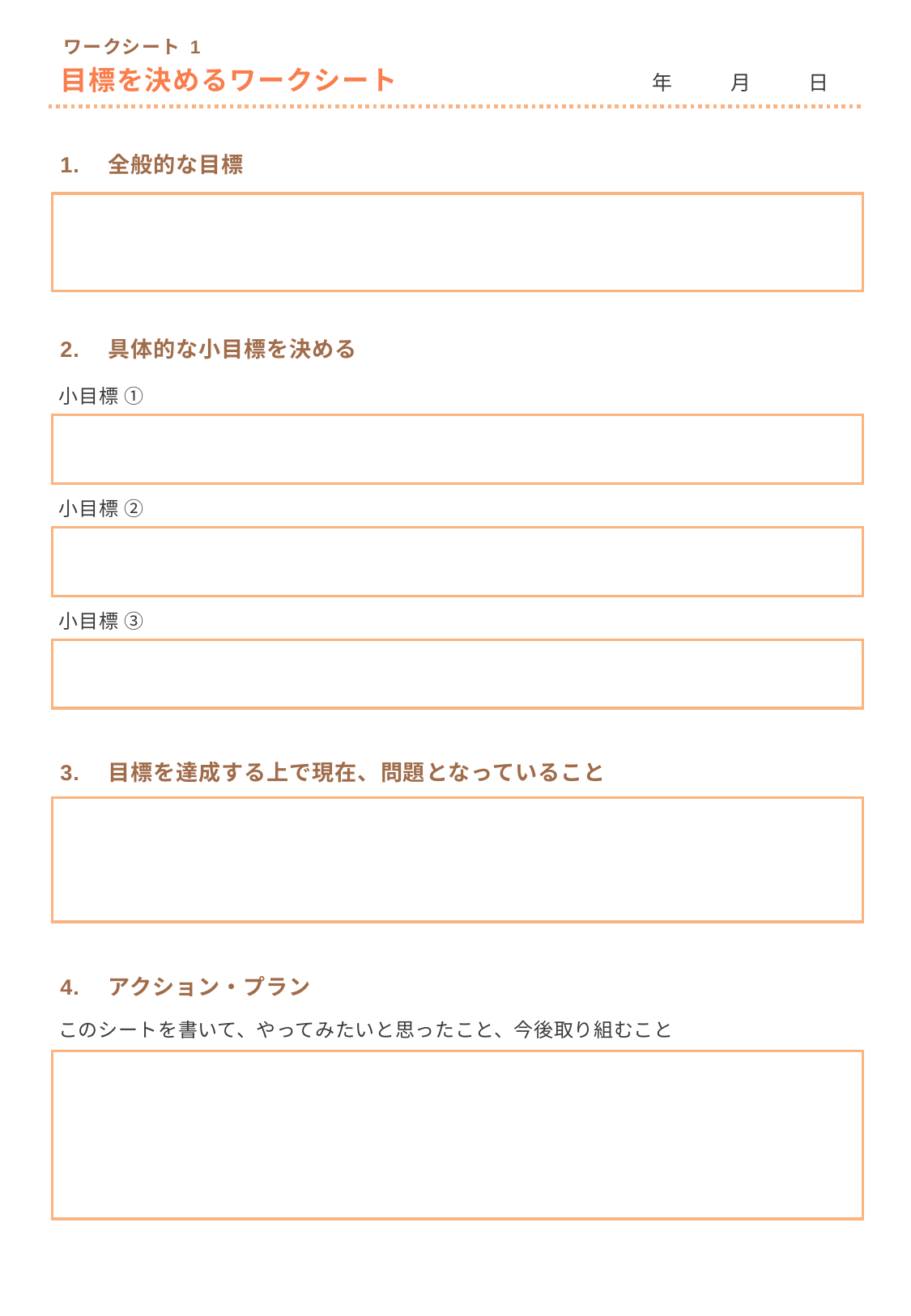

ワークシート 1
目標を決めるワークシート

　年　　  月　  　日
1.　全般的な目標

2.　具体的な小目標を決める
小目標 ①

小目標 ②

小目標 ③

3.　目標を達成する上で現在、問題となっていること

4.　アクション・プラン
このシートを書いて、やってみたいと思ったこと、今後取り組むこと